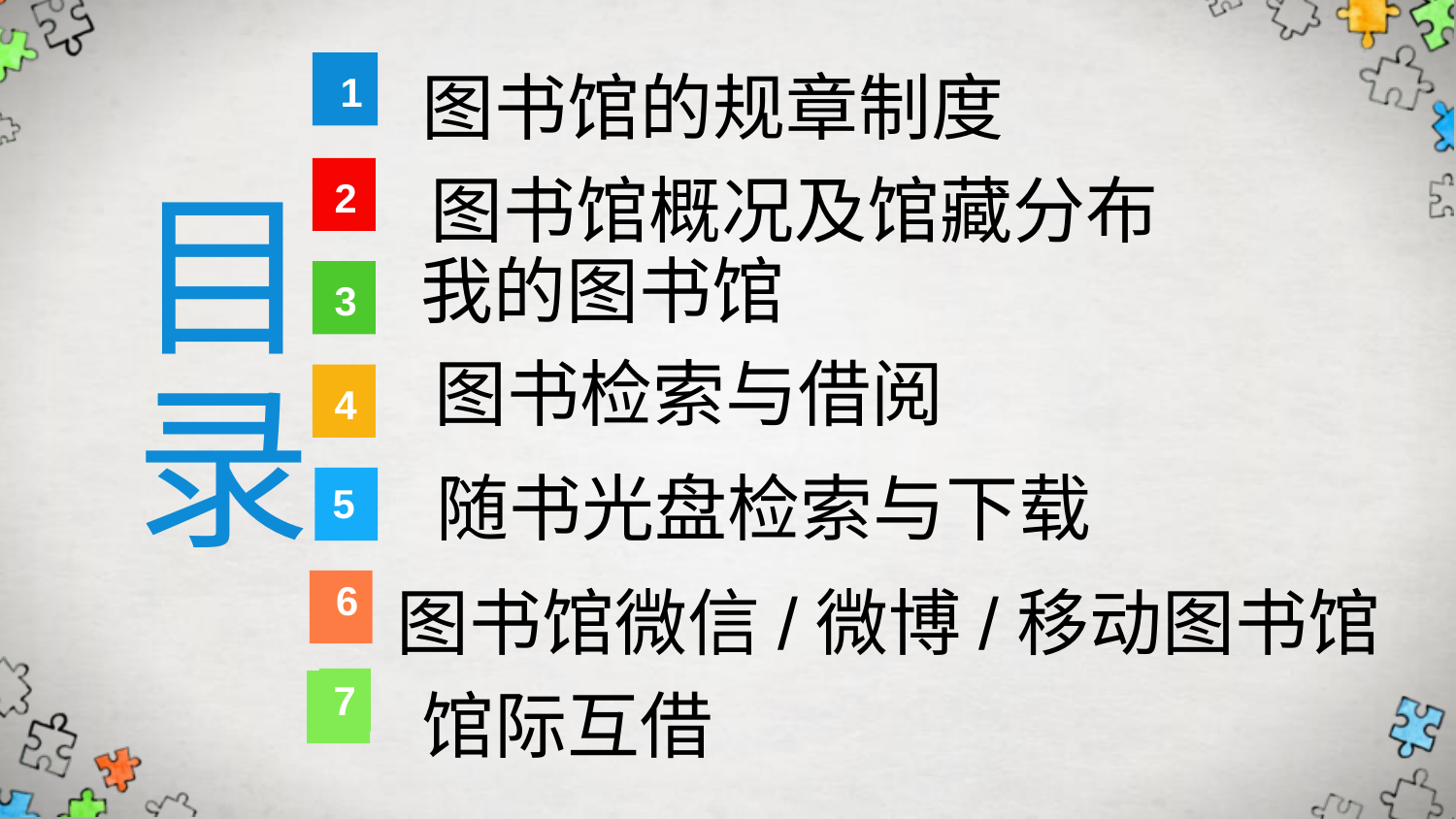

1
图书馆概况及馆藏分布
图书馆的规章制度

7

图书检索与借阅

2
目录
我的图书馆

3

4
随书光盘检索与下载

5
图书馆微信/微博/移动图书馆
6

馆际互借